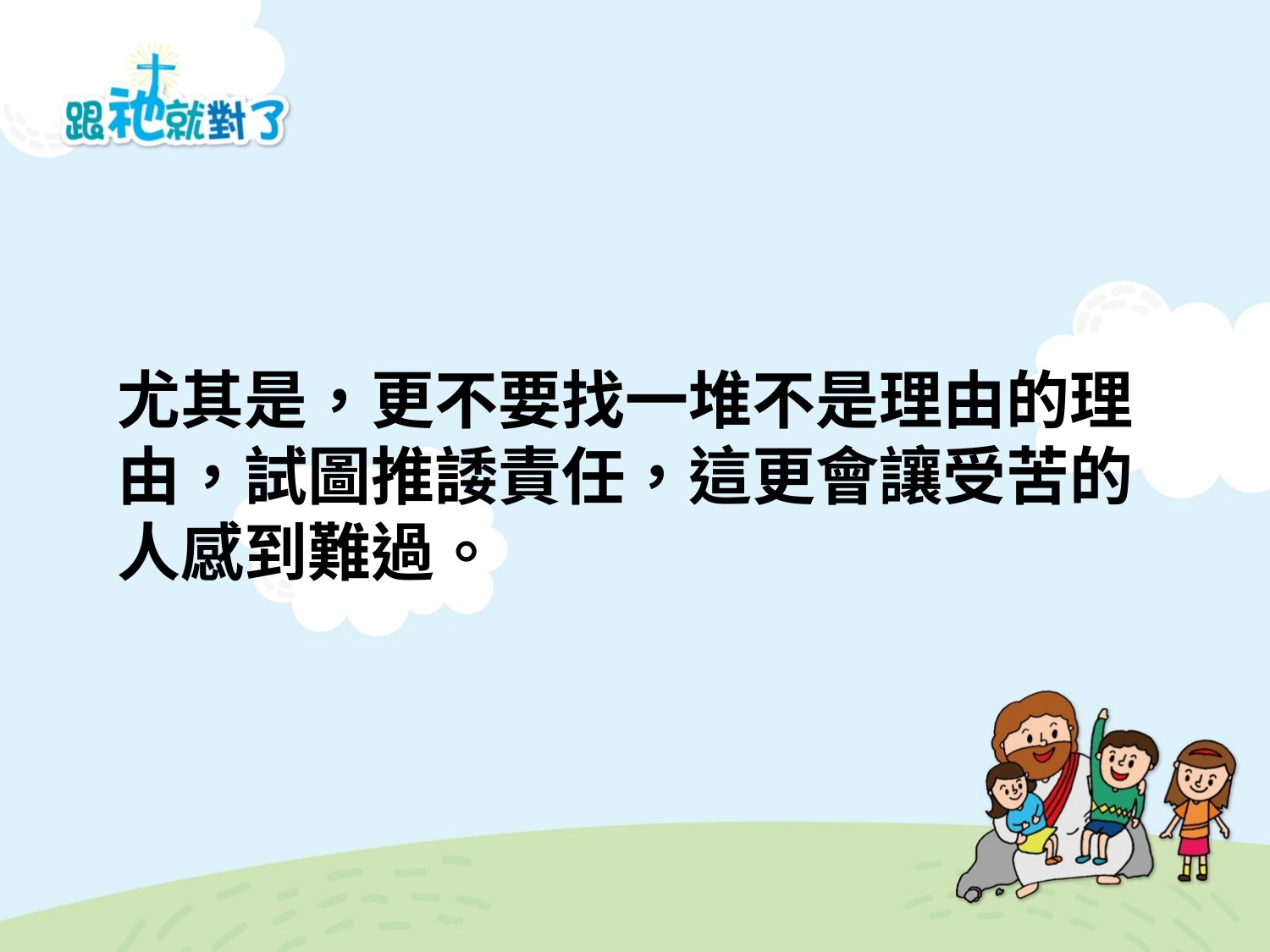

尤其是，更不要找一堆不是理由的理由，試圖推諉責任，這更會讓受苦的人感到難過。